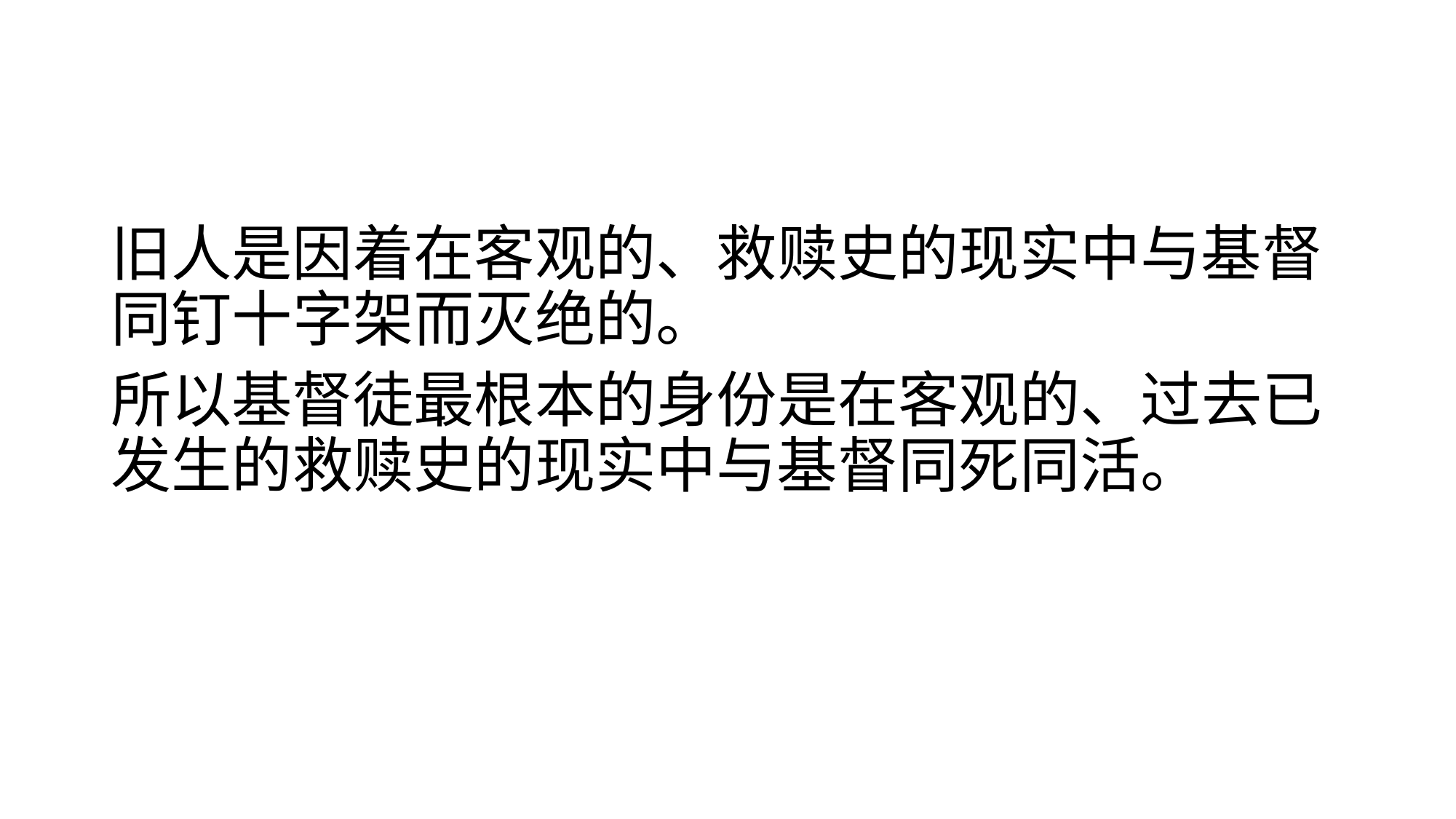

#
旧人是因着在客观的、救赎史的现实中与基督同钉十字架而灭绝的。
所以基督徒最根本的身份是在客观的、过去已发生的救赎史的现实中与基督同死同活。